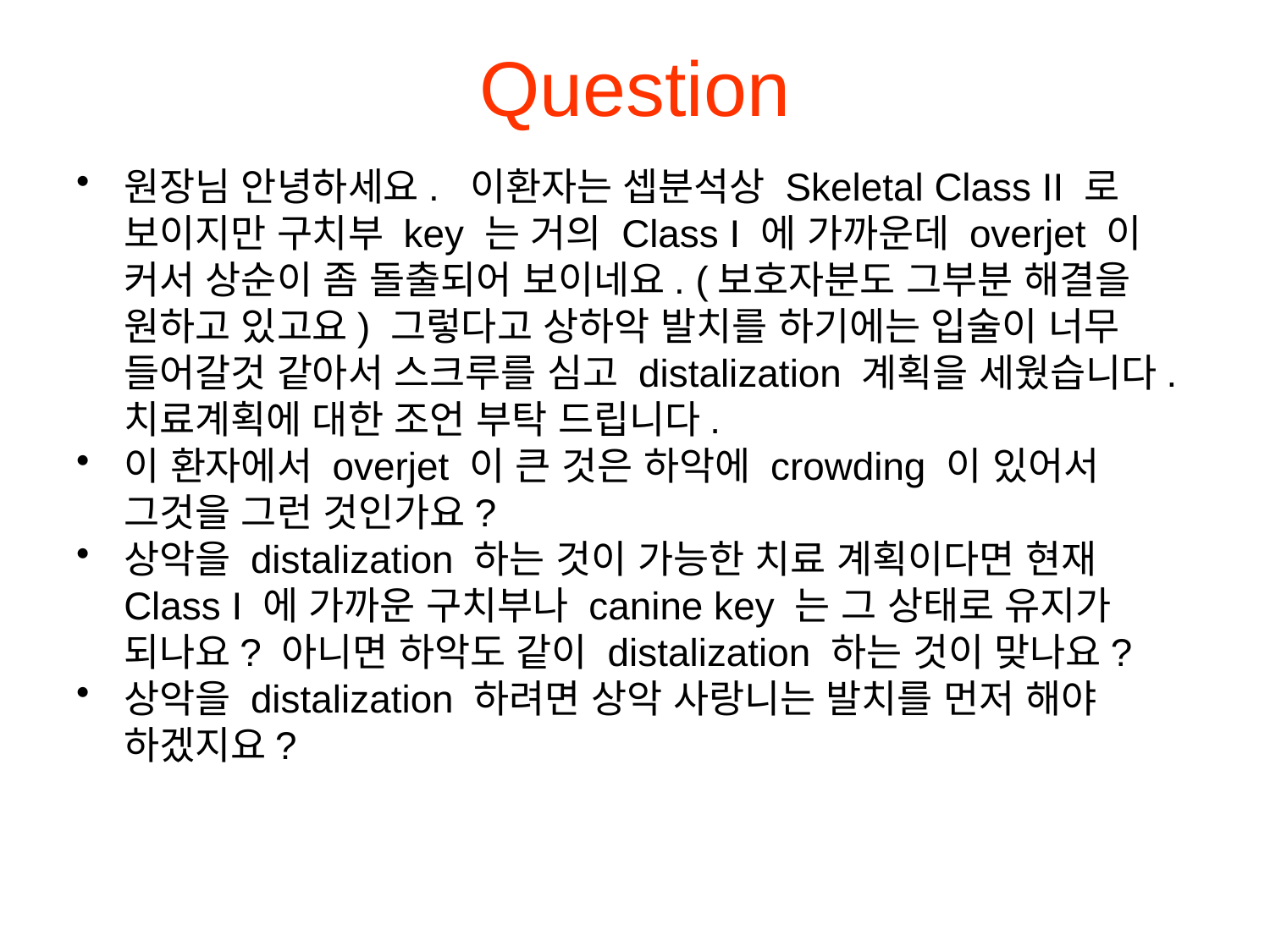

# Question
원장님 안녕하세요.  이환자는 셉분석상 Skeletal Class II 로 보이지만 구치부 key 는 거의 Class I 에 가까운데 overjet 이 커서 상순이 좀 돌출되어 보이네요. (보호자분도 그부분 해결을 원하고 있고요) 그렇다고 상하악 발치를 하기에는 입술이 너무 들어갈것 같아서 스크루를 심고 distalization 계획을 세웠습니다. 치료계획에 대한 조언 부탁 드립니다.
이 환자에서 overjet 이 큰 것은 하악에 crowding 이 있어서 그것을 그런 것인가요?
상악을 distalization 하는 것이 가능한 치료 계획이다면 현재 Class I 에 가까운 구치부나 canine key 는 그 상태로 유지가 되나요? 아니면 하악도 같이 distalization 하는 것이 맞나요?
상악을 distalization 하려면 상악 사랑니는 발치를 먼저 해야 하겠지요?